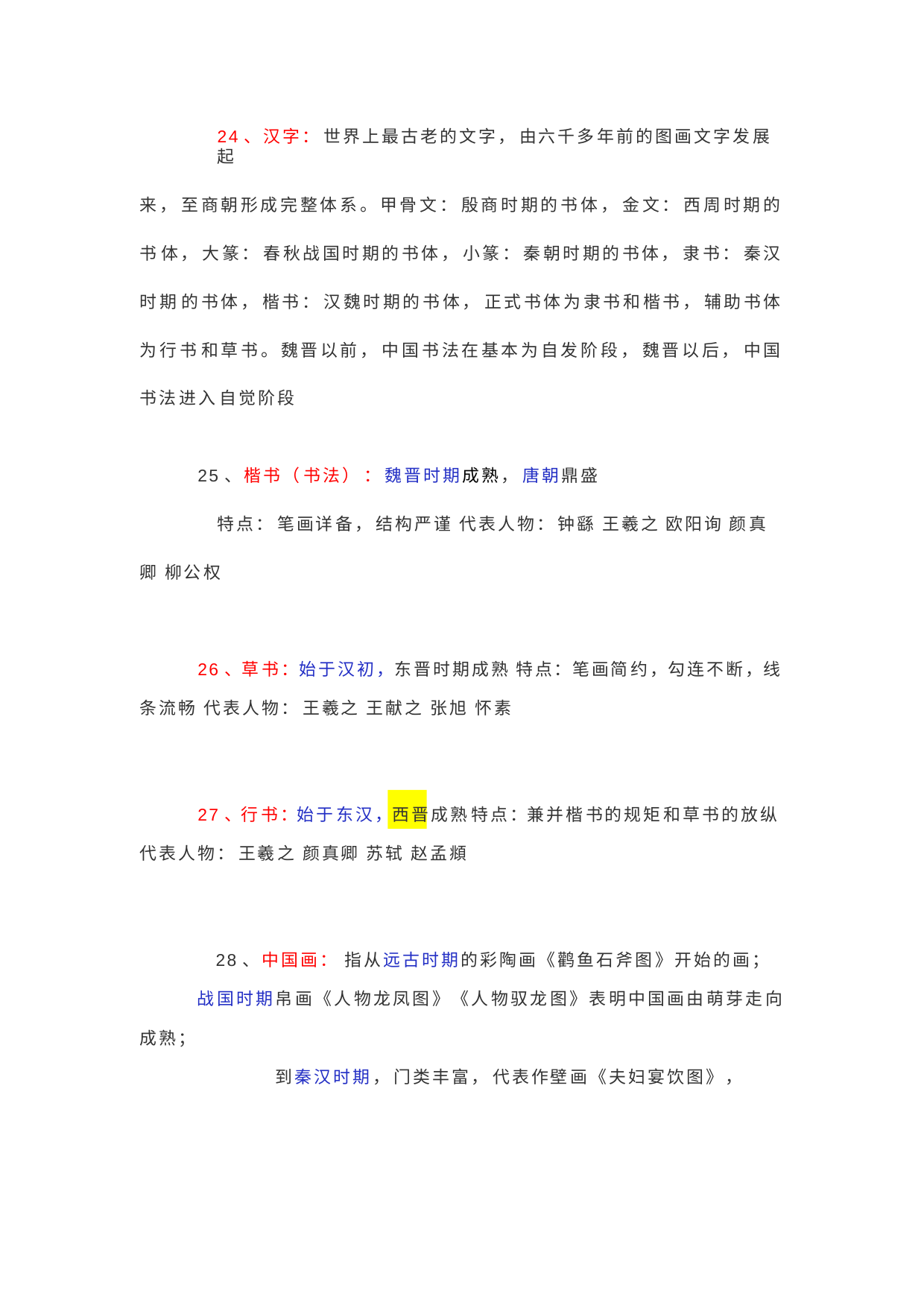

24、汉字： 世界上最古老的文字， 由六千多年前的图画文字发展起
来， 至商朝形成完整体系。甲骨文： 殷商时期的书体， 金文： 西周时期的书 体， 大篆： 春秋战国时期的书体， 小篆： 秦朝时期的书体， 隶书： 秦汉时期 的书体， 楷书： 汉魏时期的书体， 正式书体为隶书和楷书， 辅助书体为行书 和草书。魏晋以前， 中国书法在基本为自发阶段， 魏晋以后， 中国书法进入 自觉阶段
25、楷书（ 书法） ： 魏晋时期成熟， 唐朝鼎盛
特点： 笔画详备， 结构严谨 代表人物： 钟繇 王羲之 欧阳询 颜真 卿 柳公权
26、草书：始于汉初，东晋时期成熟 特点：笔画简约，勾连不断，线

条流畅 代表人物： 王羲之 王献之 张旭 怀素

27、行书：始于东汉，西晋成熟 特点：兼并楷书的规矩和草书的放纵

代表人物： 王羲之 颜真卿 苏轼 赵孟頫
28、中国画： 指从远古时期的彩陶画《鹳鱼石斧图》开始的画；

战国时期帛画《人物龙凤图》《人物驭龙图》表明中国画由萌芽走向

成熟；

到秦汉时期， 门类丰富， 代表作壁画《夫妇宴饮图》，